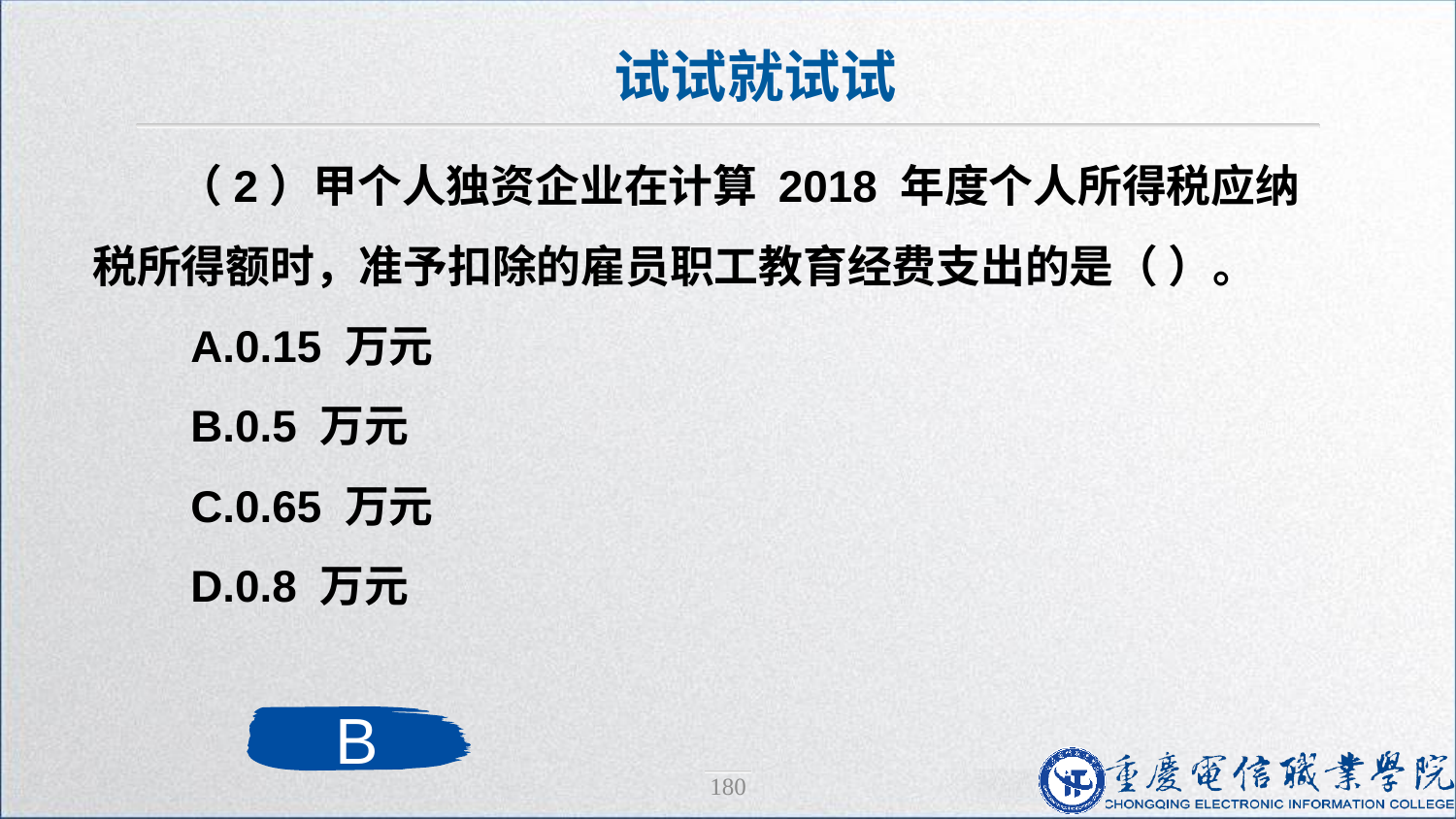

试试就试试
（2）甲个人独资企业在计算 2018 年度个人所得税应纳税所得额时，准予扣除的雇员职工教育经费支出的是（ ）。
 A.0.15 万元
 B.0.5 万元
 C.0.65 万元
 D.0.8 万元

B
180